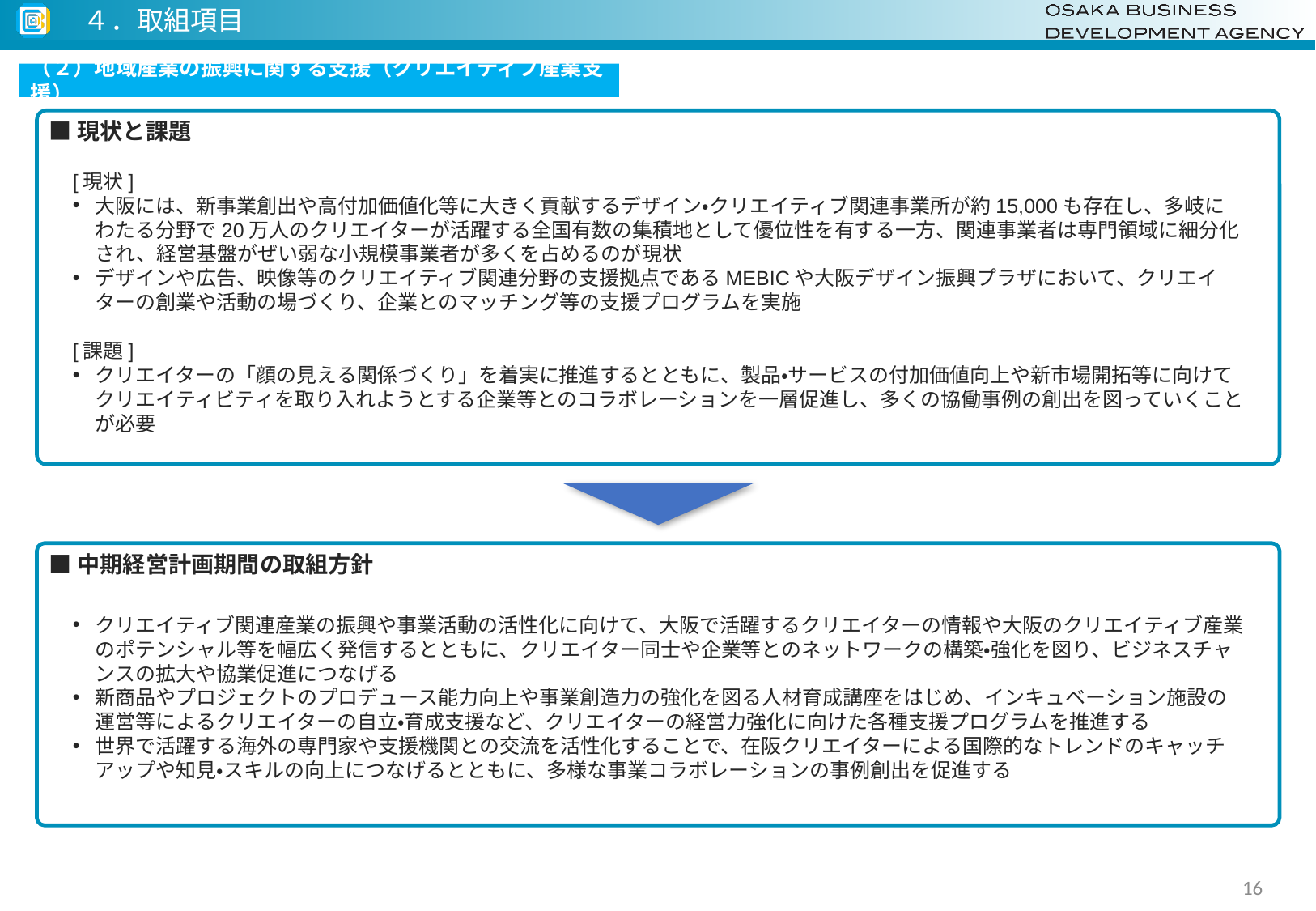

４．取組項目
（２）地域産業の振興に関する支援（クリエイティブ産業支援）

■現状と課題
[現状]
大阪には、新事業創出や高付加価値化等に大きく貢献するデザイン・クリエイティブ関連事業所が約15,000も存在し、多岐にわたる分野で20万人のクリエイターが活躍する全国有数の集積地として優位性を有する一方、関連事業者は専門領域に細分化され、経営基盤がぜい弱な小規模事業者が多くを占めるのが現状
デザインや広告、映像等のクリエイティブ関連分野の支援拠点であるMEBICや大阪デザイン振興プラザにおいて、クリエイターの創業や活動の場づくり、企業とのマッチング等の支援プログラムを実施

[課題]
クリエイターの「顔の見える関係づくり」を着実に推進するとともに、製品・サービスの付加価値向上や新市場開拓等に向けてクリエイティビティを取り入れようとする企業等とのコラボレーションを一層促進し、多くの協働事例の創出を図っていくことが必要

■中期経営計画期間の取組方針
クリエイティブ関連産業の振興や事業活動の活性化に向けて、大阪で活躍するクリエイターの情報や大阪のクリエイティブ産業のポテンシャル等を幅広く発信するとともに、クリエイター同士や企業等とのネットワークの構築・強化を図り、ビジネスチャンスの拡大や協業促進につなげる
新商品やプロジェクトのプロデュース能力向上や事業創造力の強化を図る人材育成講座をはじめ、インキュベーション施設の運営等によるクリエイターの自立・育成支援など、クリエイターの経営力強化に向けた各種支援プログラムを推進する
世界で活躍する海外の専門家や支援機関との交流を活性化することで、在阪クリエイターによる国際的なトレンドのキャッチアップや知見・スキルの向上につなげるとともに、多様な事業コラボレーションの事例創出を促進する
16